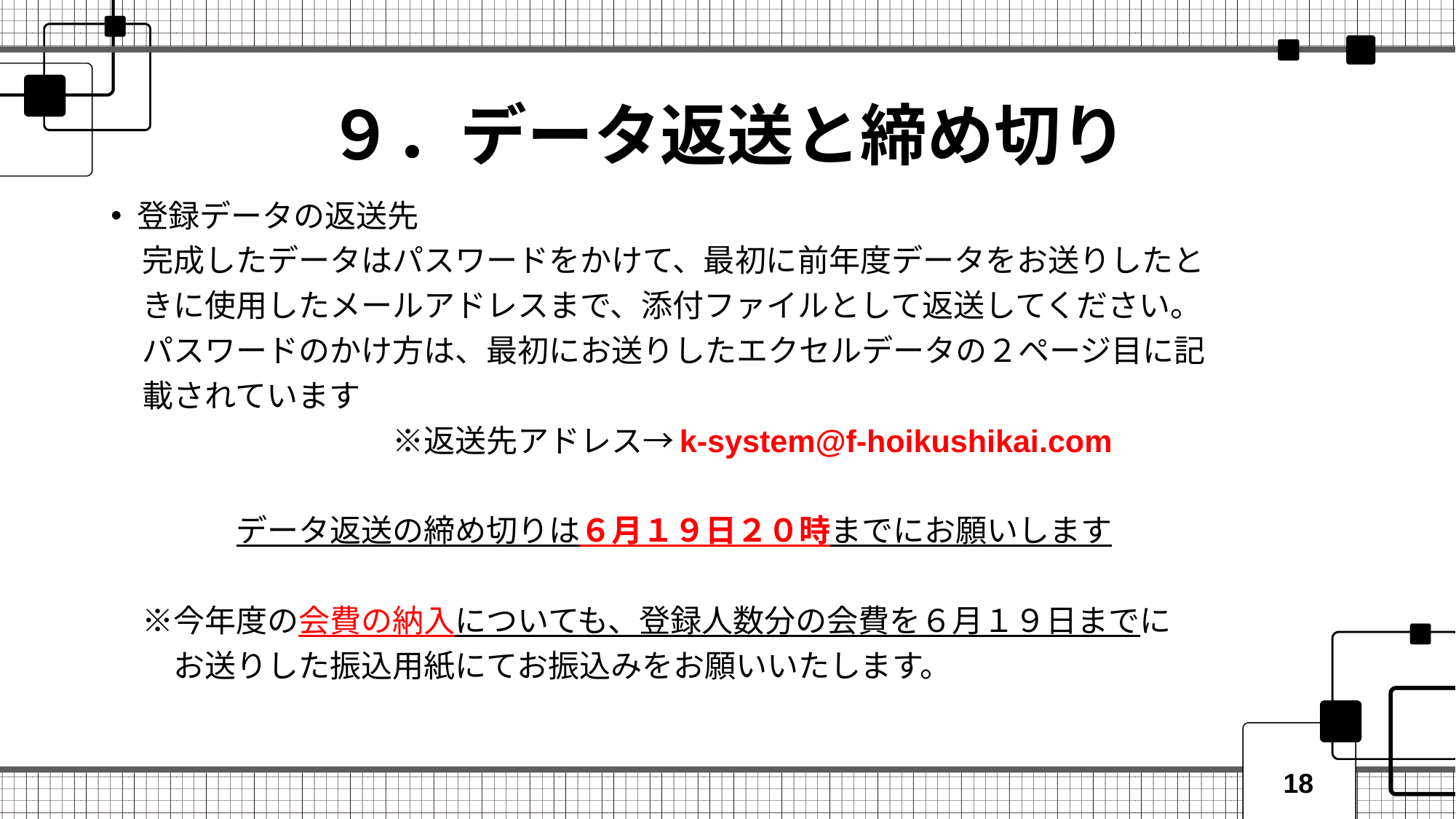

# ９．データ返送と締め切り
登録データの返送先
　完成したデータはパスワードをかけて、最初に前年度データをお送りしたと
　きに使用したメールアドレスまで、添付ファイルとして返送してください。
　パスワードのかけ方は、最初にお送りしたエクセルデータの２ページ目に記
　載されています
　　　　　　　　　※返送先アドレス→k-system@f-hoikushikai.com

　　　　データ返送の締め切りは６月１９日２０時までにお願いします

　※今年度の会費の納入についても、登録人数分の会費を６月１９日までに
　　お送りした振込用紙にてお振込みをお願いいたします。

18